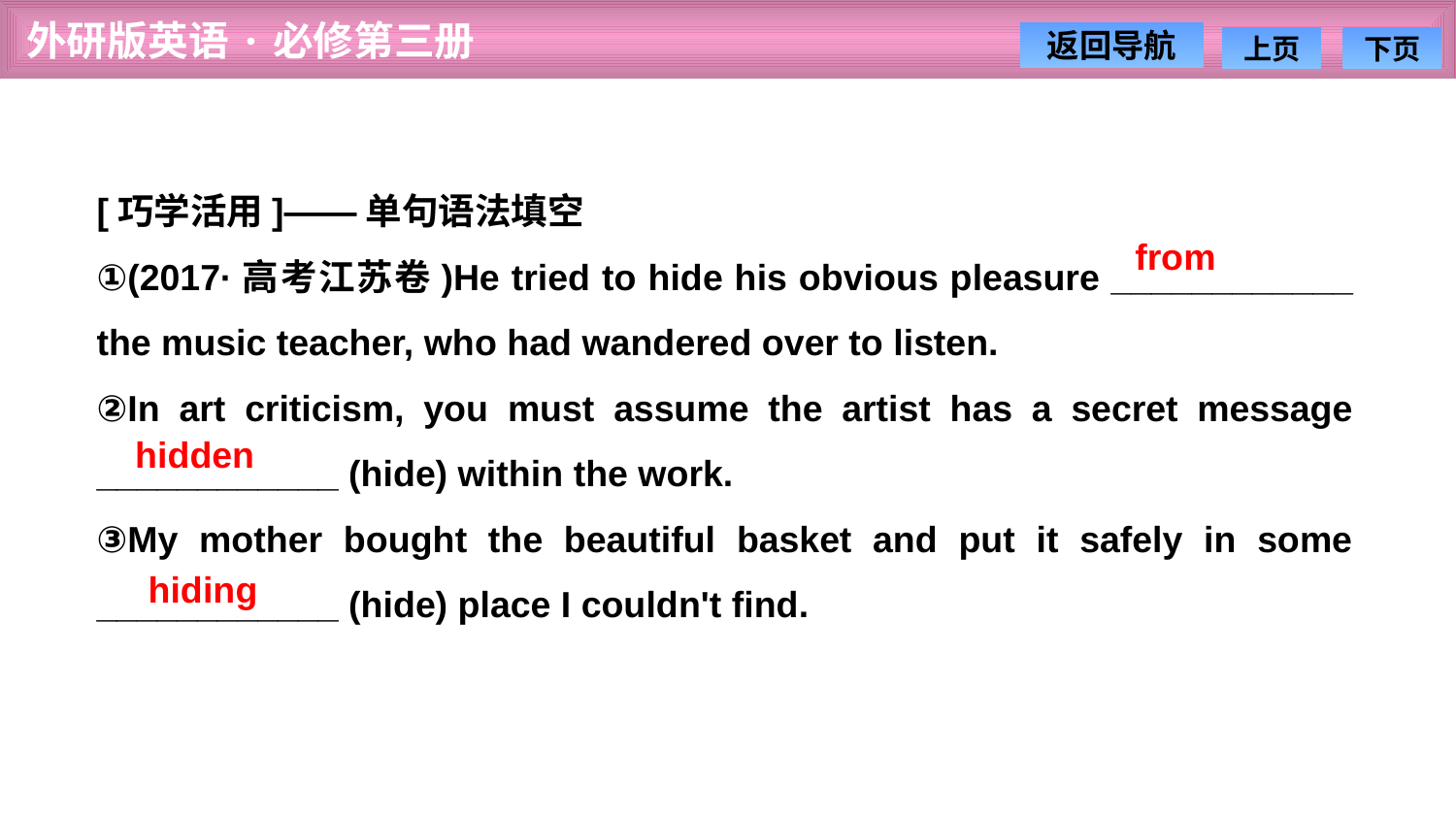

[巧学活用]——单句语法填空
①(2017·高考江苏卷)He tried to hide his obvious pleasure ____________ the music teacher, who had wandered over to listen.
②In art criticism, you must assume the artist has a secret message ____________ (hide) within the work.
③My mother bought the beautiful basket and put it safely in some ____________ (hide) place I couldn't find.
from
hidden
hiding